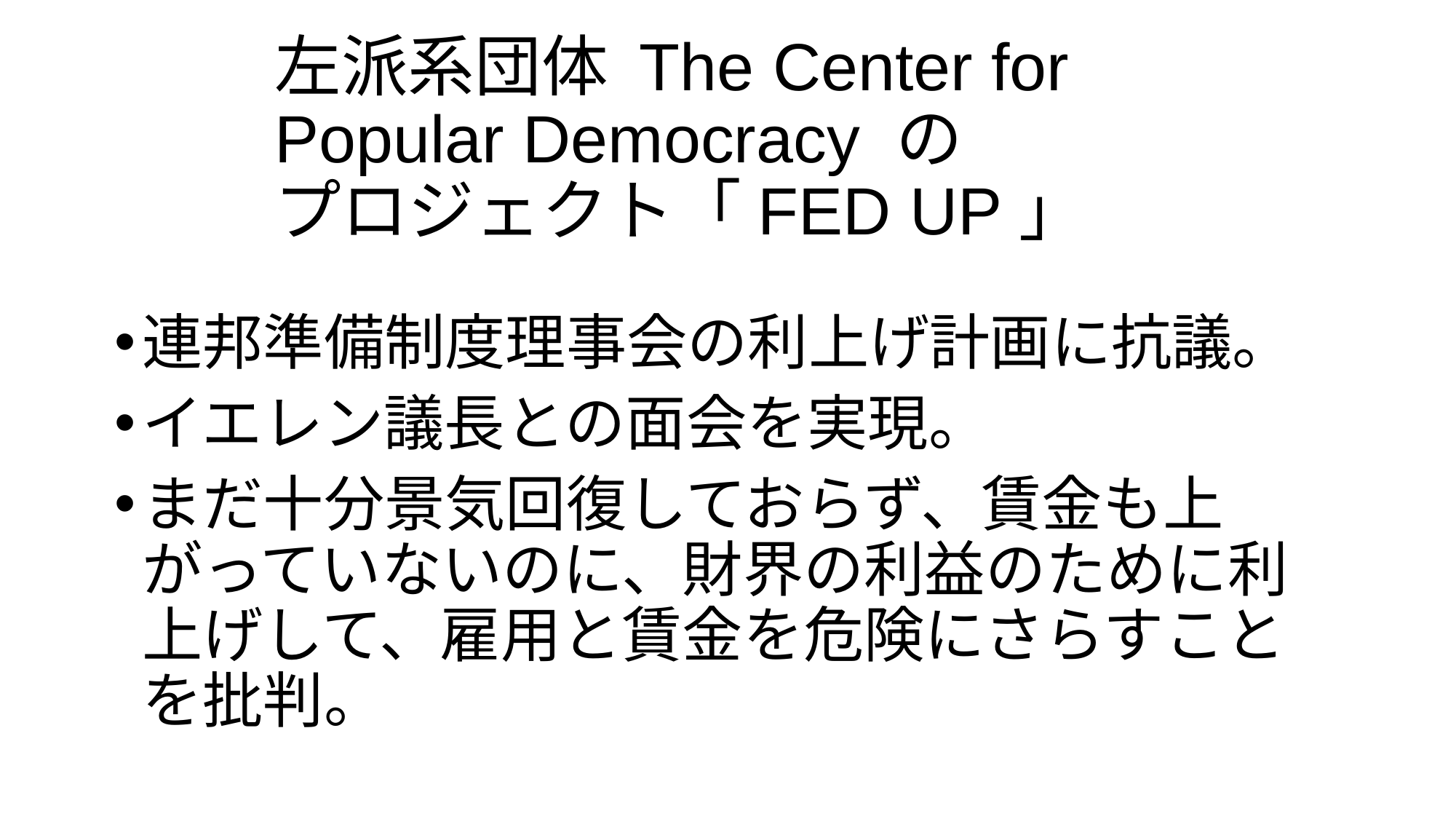

# 左派系団体 The Center for Popular Democracy の プロジェクト「FED UP」
連邦準備制度理事会の利上げ計画に抗議。
イエレン議長との面会を実現。
まだ十分景気回復しておらず、賃金も上がっていないのに、財界の利益のために利上げして、雇用と賃金を危険にさらすことを批判。